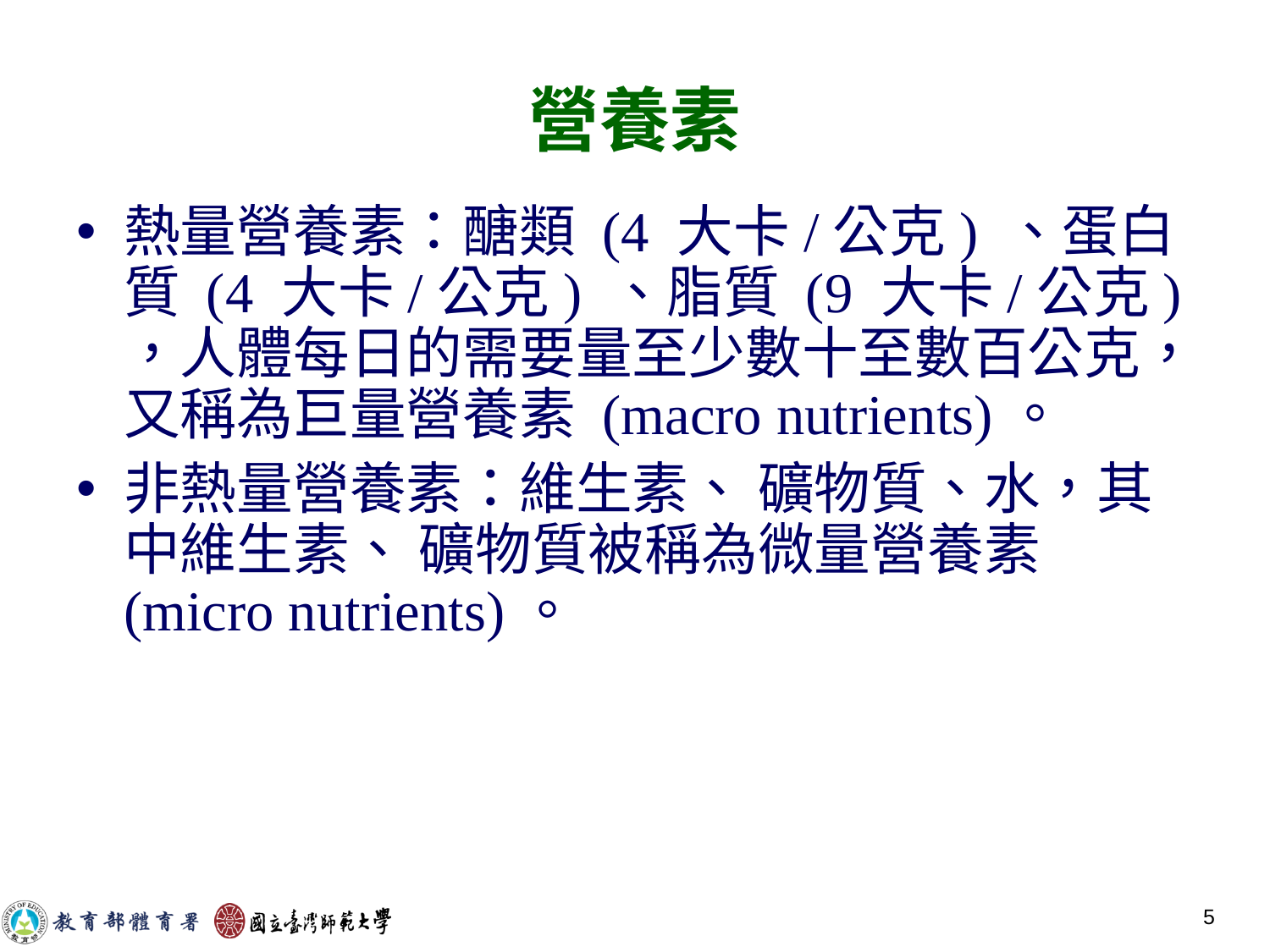

# 營養素
熱量營養素：醣類 (4 大卡/公克) 、蛋白質 (4 大卡/公克) 、脂質 (9 大卡/公克) ，人體每日的需要量至少數十至數百公克，又稱為巨量營養素 (macro nutrients)。
非熱量營養素：維生素、 礦物質、水，其中維生素、 礦物質被稱為微量營養素 (micro nutrients)。
5